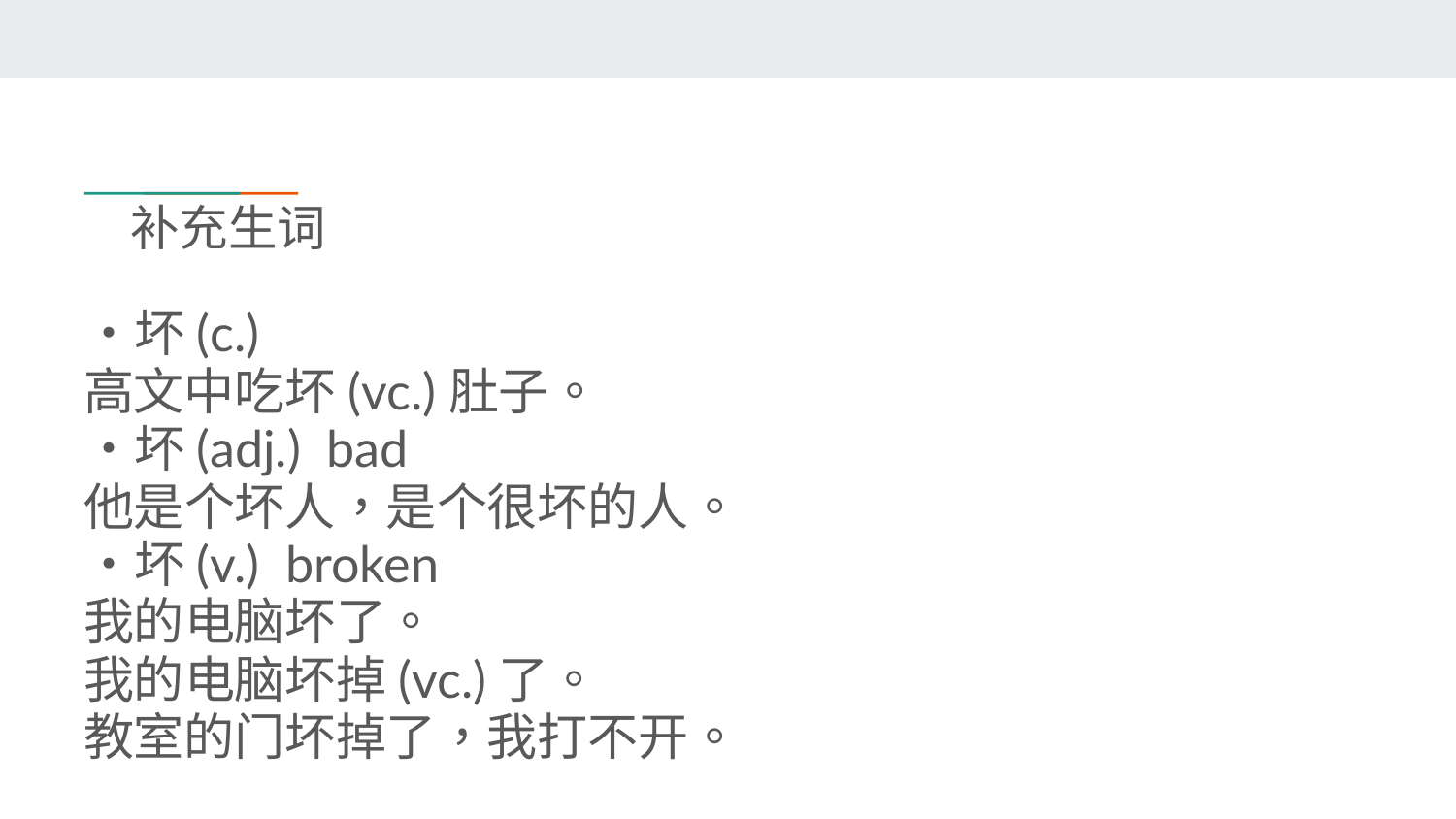

# 补充生词

・坏(c.)
高文中吃坏(vc.)肚子。
・坏(adj.)  bad
他是个坏人，是个很坏的人。
・坏(v.)  broken
我的电脑坏了。
我的电脑坏掉(vc.)了。
教室的门坏掉了，我打不开。